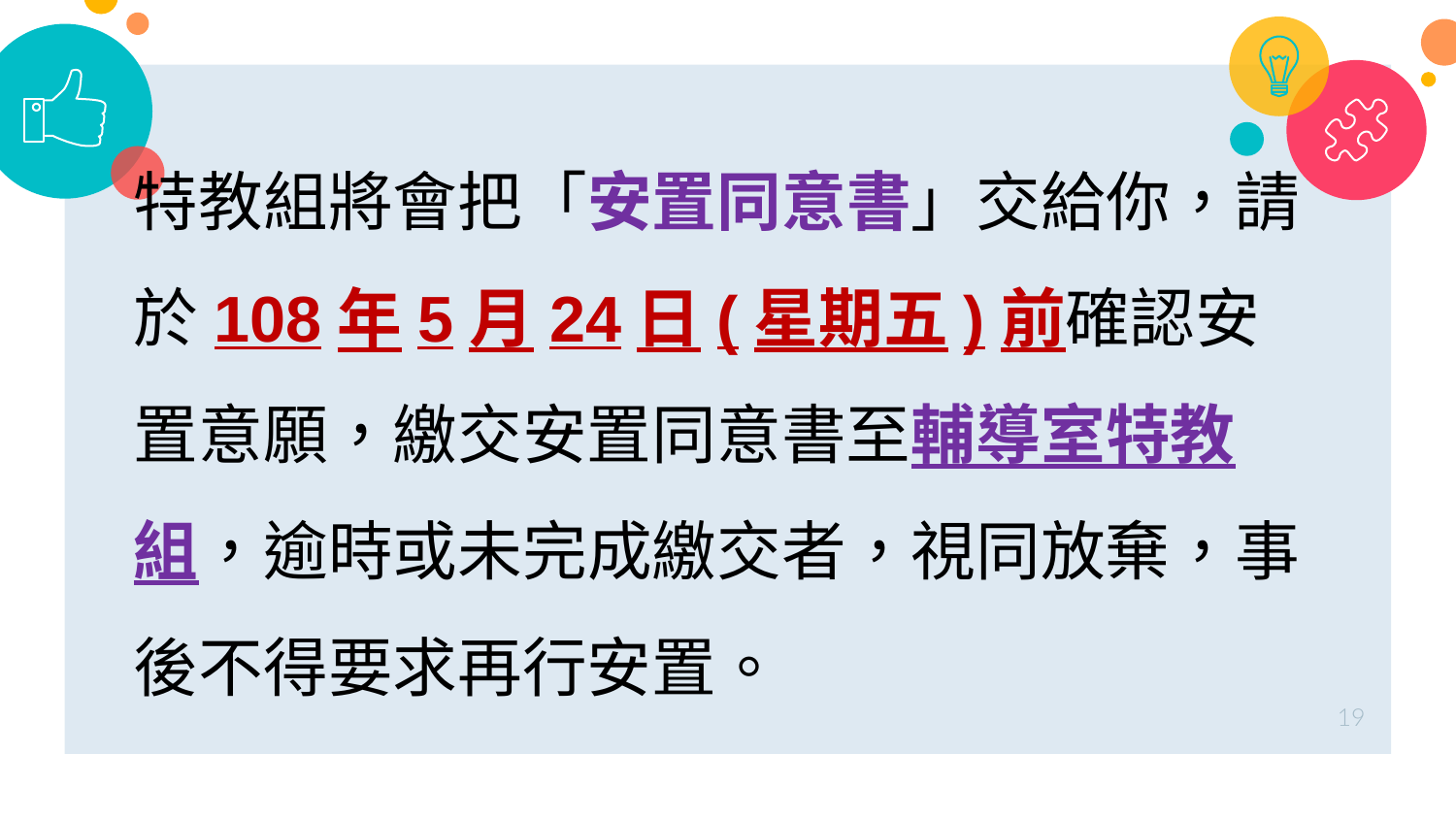

特教組將會把「安置同意書」交給你，請於108年5月24日(星期五)前確認安置意願，繳交安置同意書至輔導室特教組，逾時或未完成繳交者，視同放棄，事後不得要求再行安置。
19